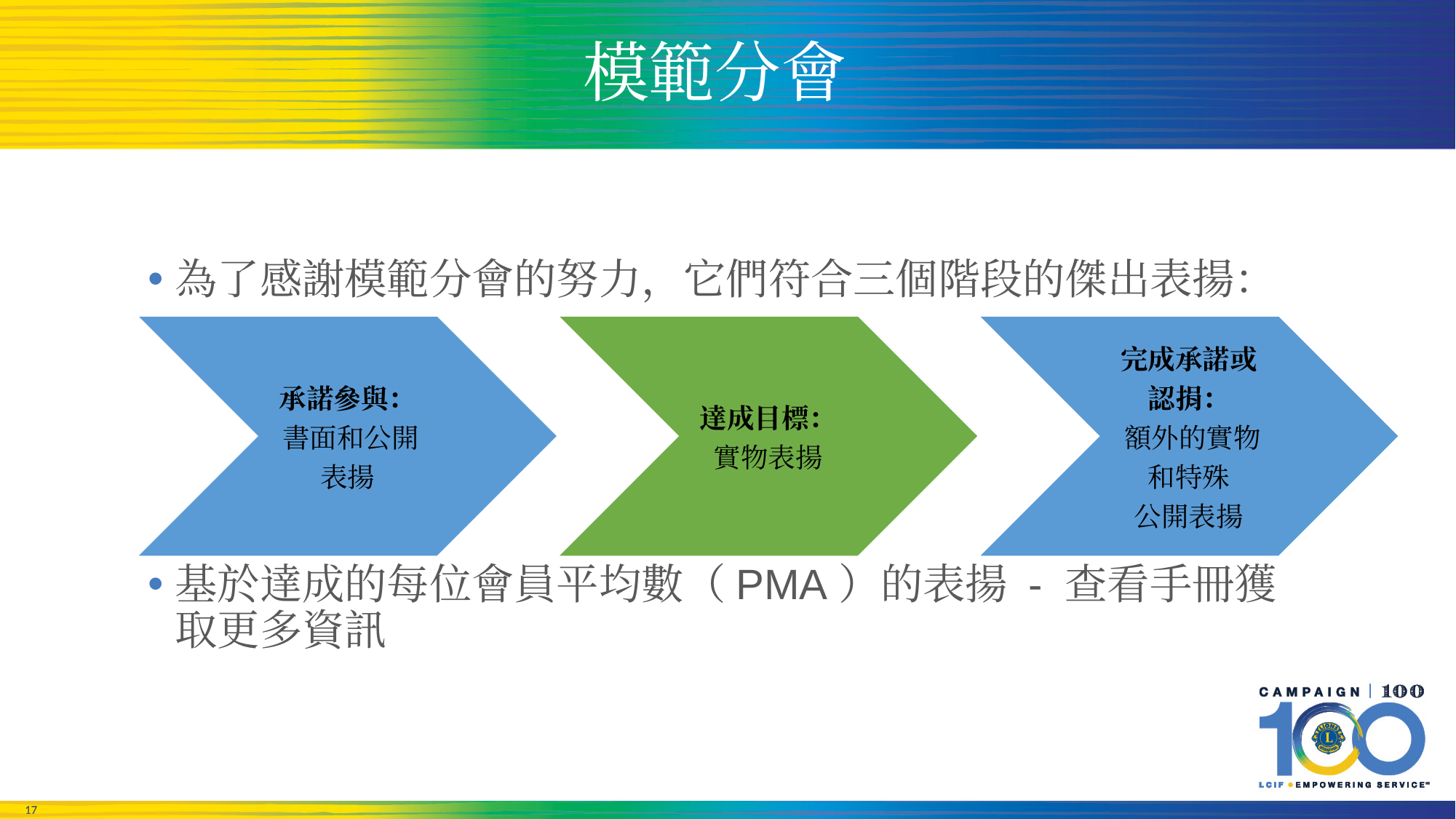

# 模範分會
為了感謝模範分會的努力，它們符合三個階段的傑出表揚：

基於達成的每位會員平均數（PMA）的表揚 - 查看手冊獲取更多資訊

承諾參與：
 書面和公開表揚
達成目標：實物表揚
完成承諾或認捐：
 額外的實物和特殊
公開表揚